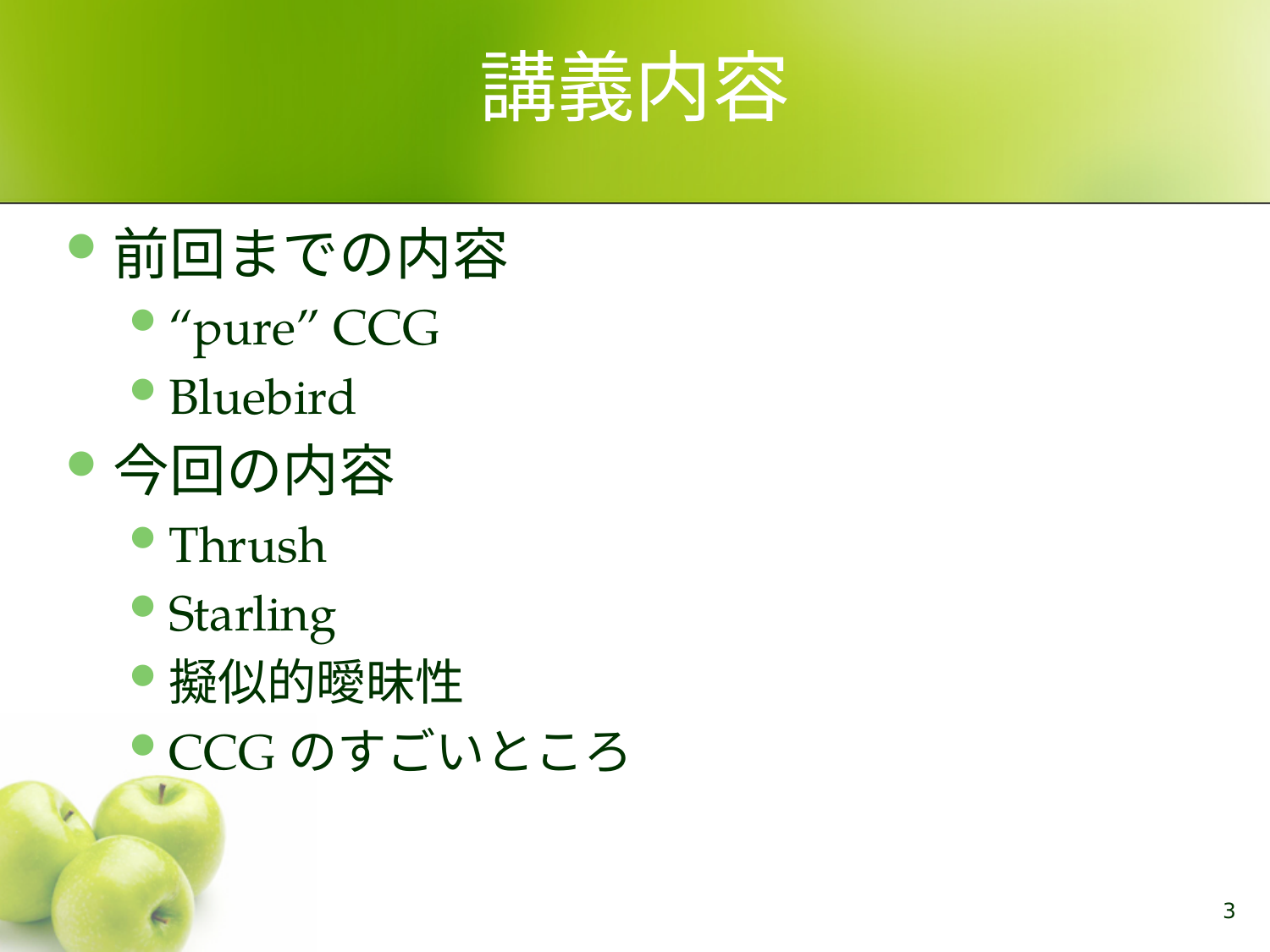

# 講義内容
前回までの内容
“pure” CCG
Bluebird
今回の内容
Thrush
Starling
擬似的曖昧性
CCGのすごいところ

3